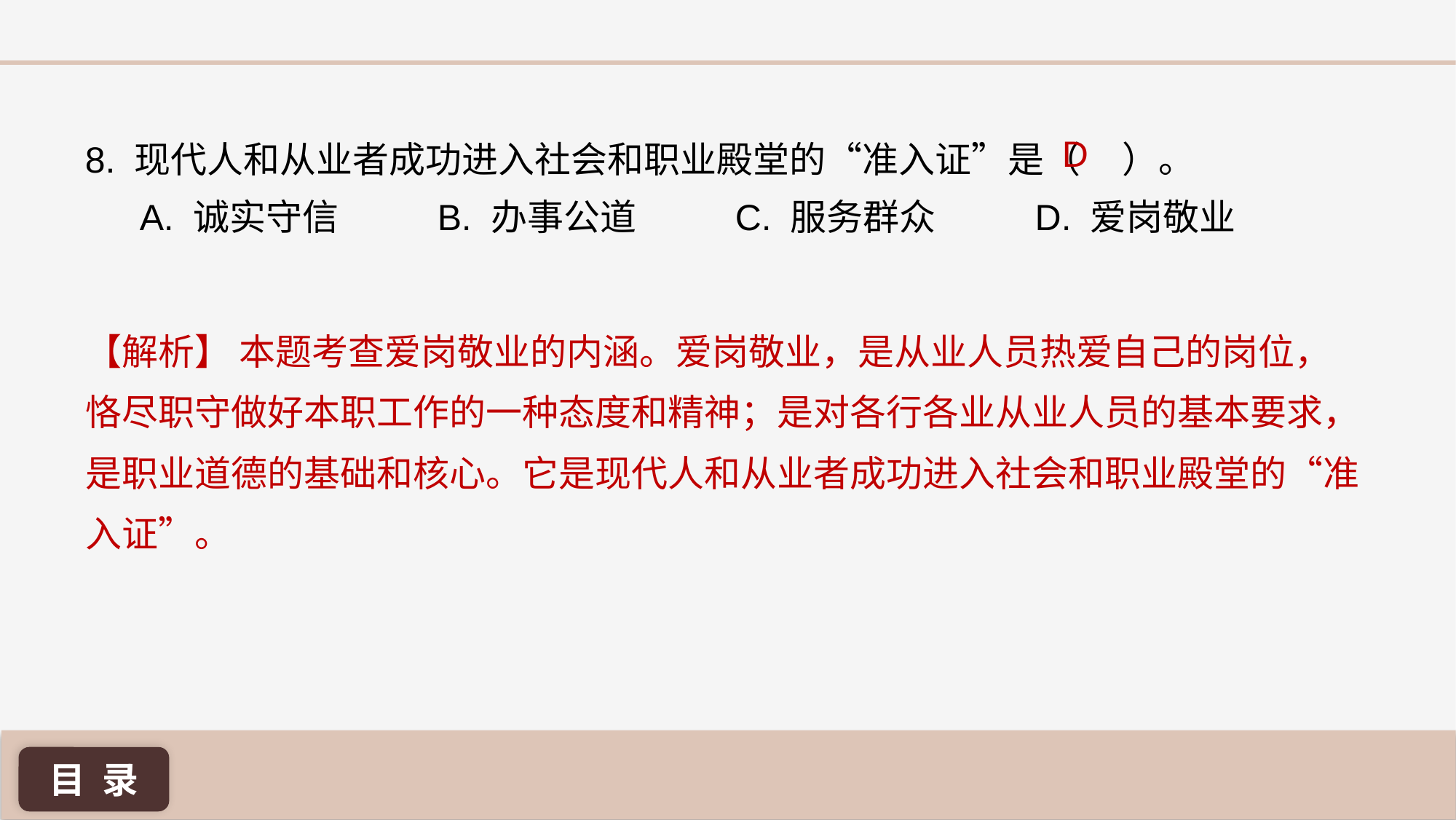

D
8. 现代人和从业者成功进入社会和职业殿堂的“准入证”是（ 	）。
A. 诚实守信           B. 办事公道           C. 服务群众           D. 爱岗敬业
【解析】 本题考查爱岗敬业的内涵。爱岗敬业，是从业人员热爱自己的岗位，恪尽职守做好本职工作的一种态度和精神；是对各行各业从业人员的基本要求，是职业道德的基础和核心。它是现代人和从业者成功进入社会和职业殿堂的“准入证”。